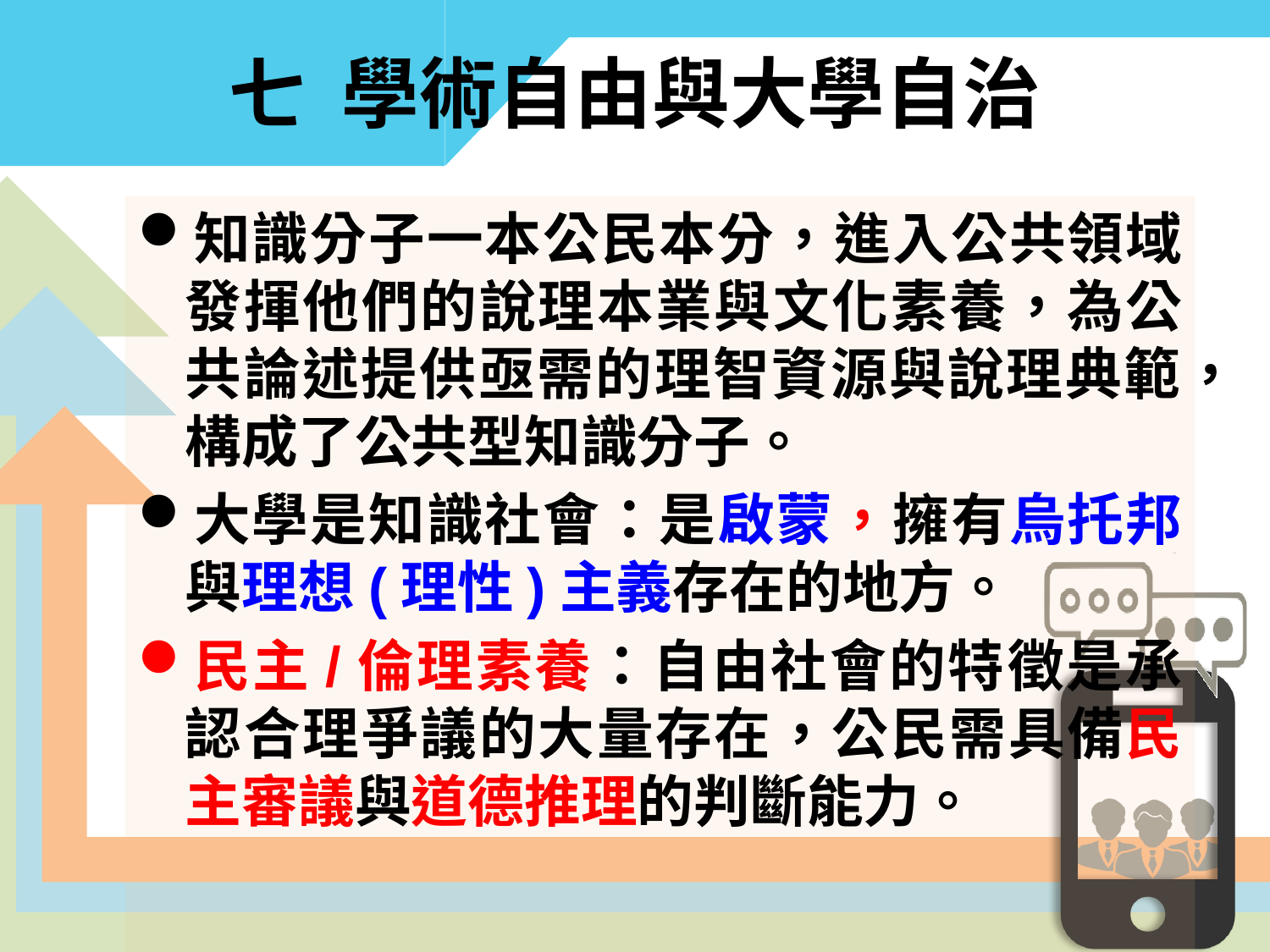

# 七  學術自由與大學自治
知識分子一本公民本分，進入公共領域發揮他們的說理本業與文化素養，為公共論述提供亟需的理智資源與說理典範，構成了公共型知識分子。
大學是知識社會：是啟蒙，擁有烏托邦與理想(理性)主義存在的地方。
民主/倫理素養：自由社會的特徵是承認合理爭議的大量存在，公民需具備民主審議與道德推理的判斷能力。